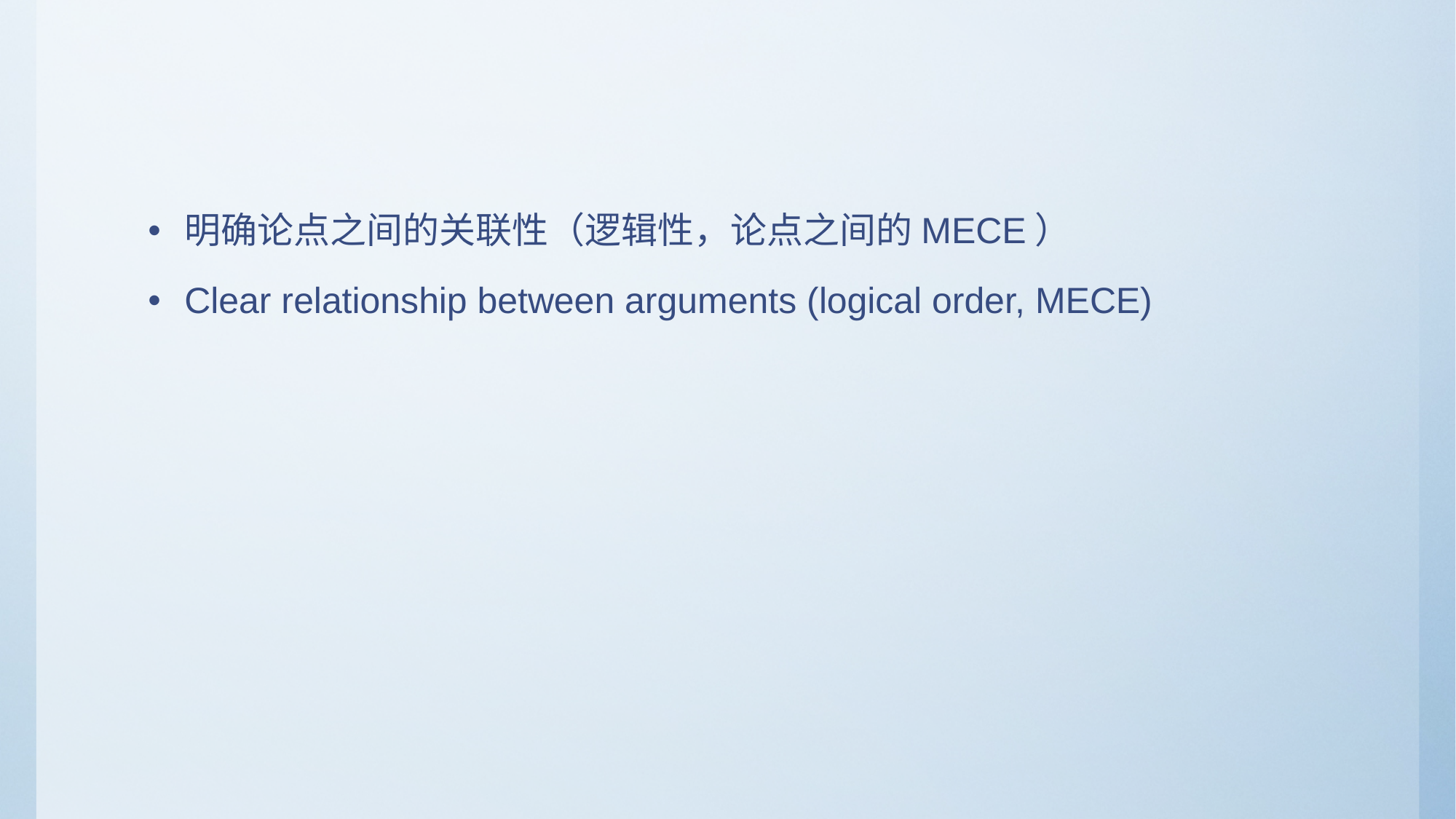

#
明确论点之间的关联性（逻辑性，论点之间的MECE）
Clear relationship between arguments (logical order, MECE)